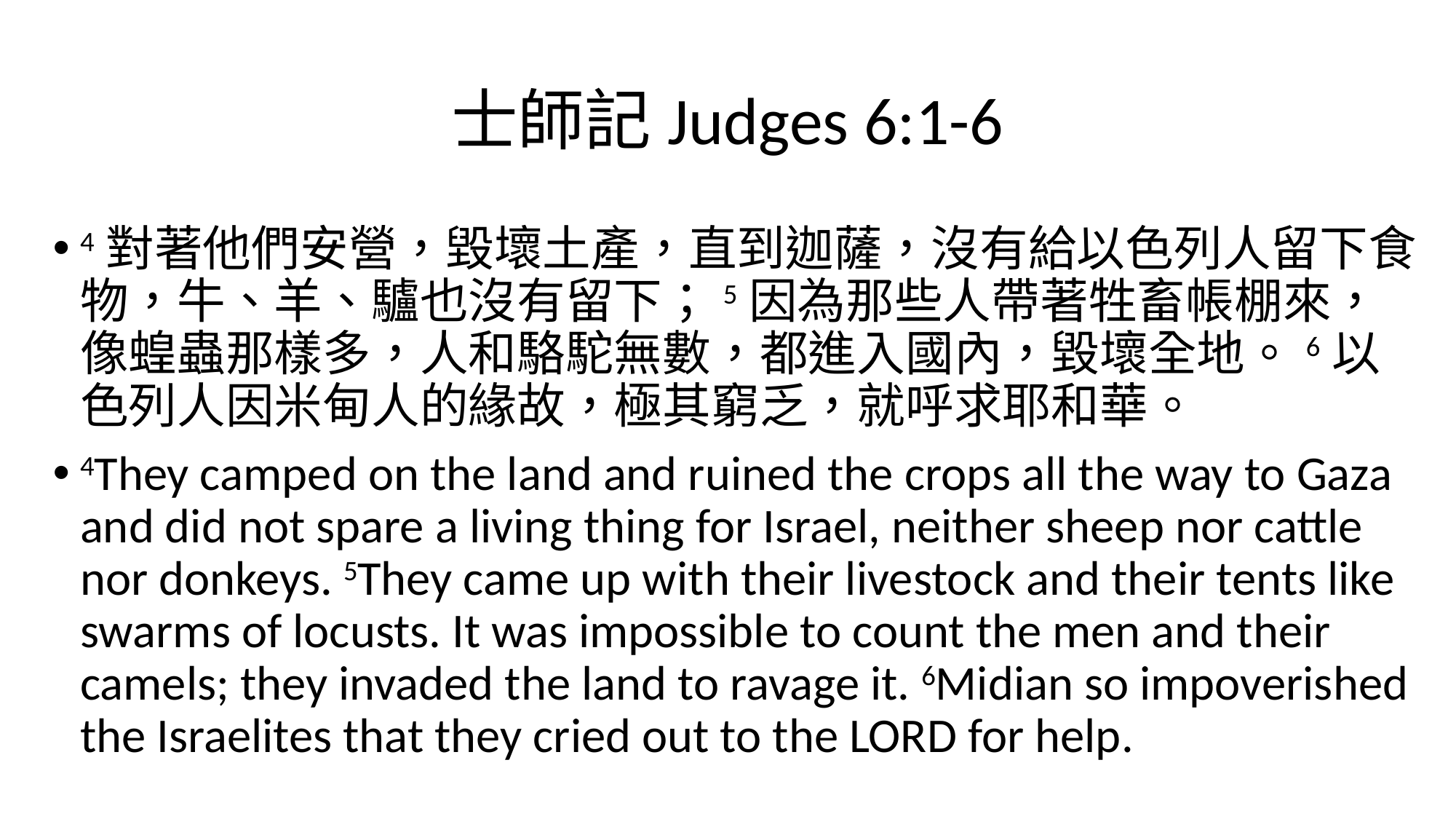

# 士師記Judges 6:1-6
4對著他們安營，毀壞土產，直到迦薩，沒有給以色列人留下食物，牛、羊、驢也沒有留下；5因為那些人帶著牲畜帳棚來，像蝗蟲那樣多，人和駱駝無數，都進入國內，毀壞全地。6以色列人因米甸人的緣故，極其窮乏，就呼求耶和華。
4They camped on the land and ruined the crops all the way to Gaza and did not spare a living thing for Israel, neither sheep nor cattle nor donkeys. 5They came up with their livestock and their tents like swarms of locusts. It was impossible to count the men and their camels; they invaded the land to ravage it. 6Midian so impoverished the Israelites that they cried out to the LORD for help.